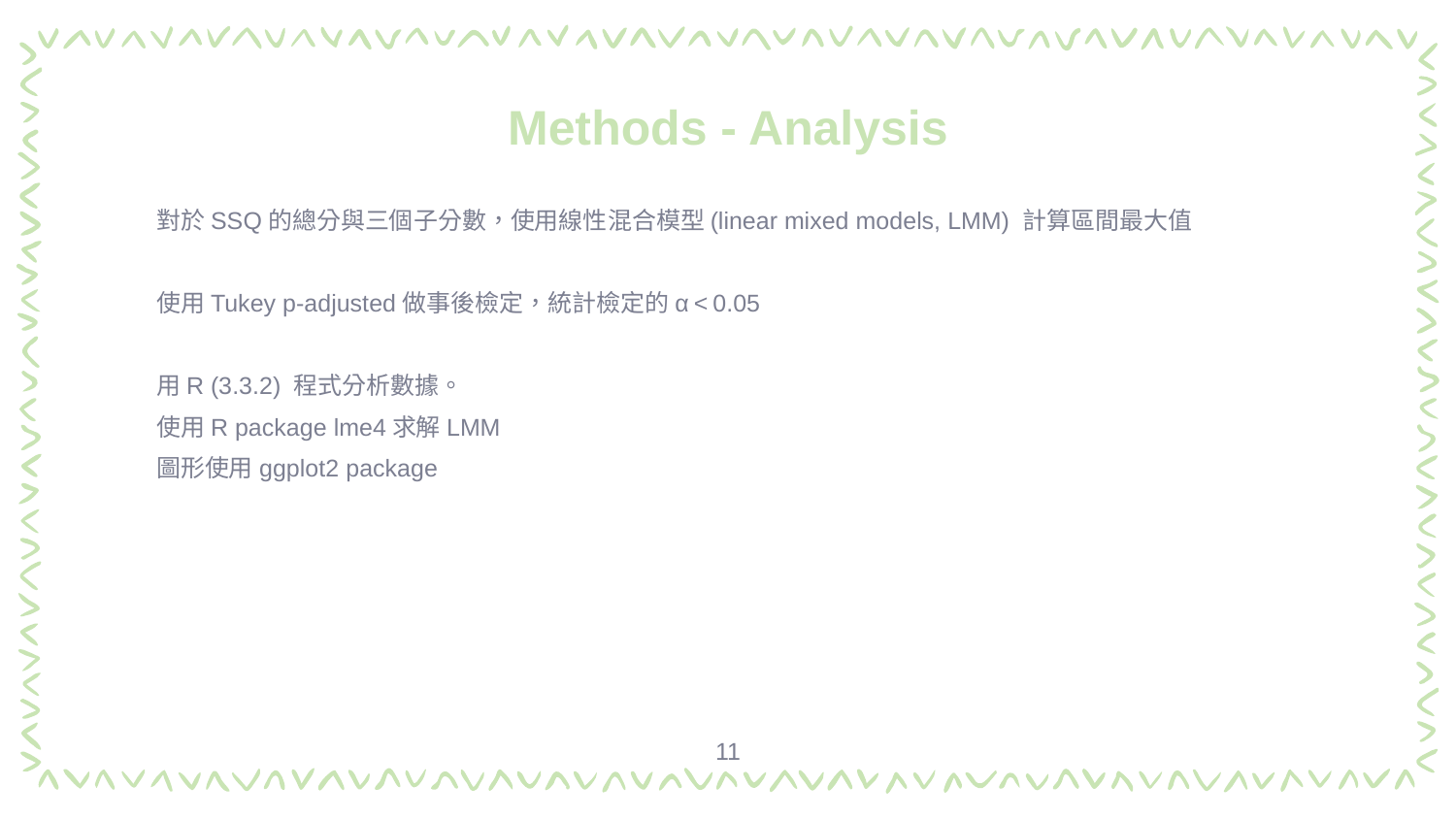

# Methods - Analysis
對於SSQ的總分與三個子分數，使用線性混合模型(linear mixed models, LMM) 計算區間最大值

使用Tukey p-adjusted做事後檢定，統計檢定的α < 0.05

用R (3.3.2) 程式分析數據。
使用R package lme4求解LMM
圖形使用ggplot2 package
11